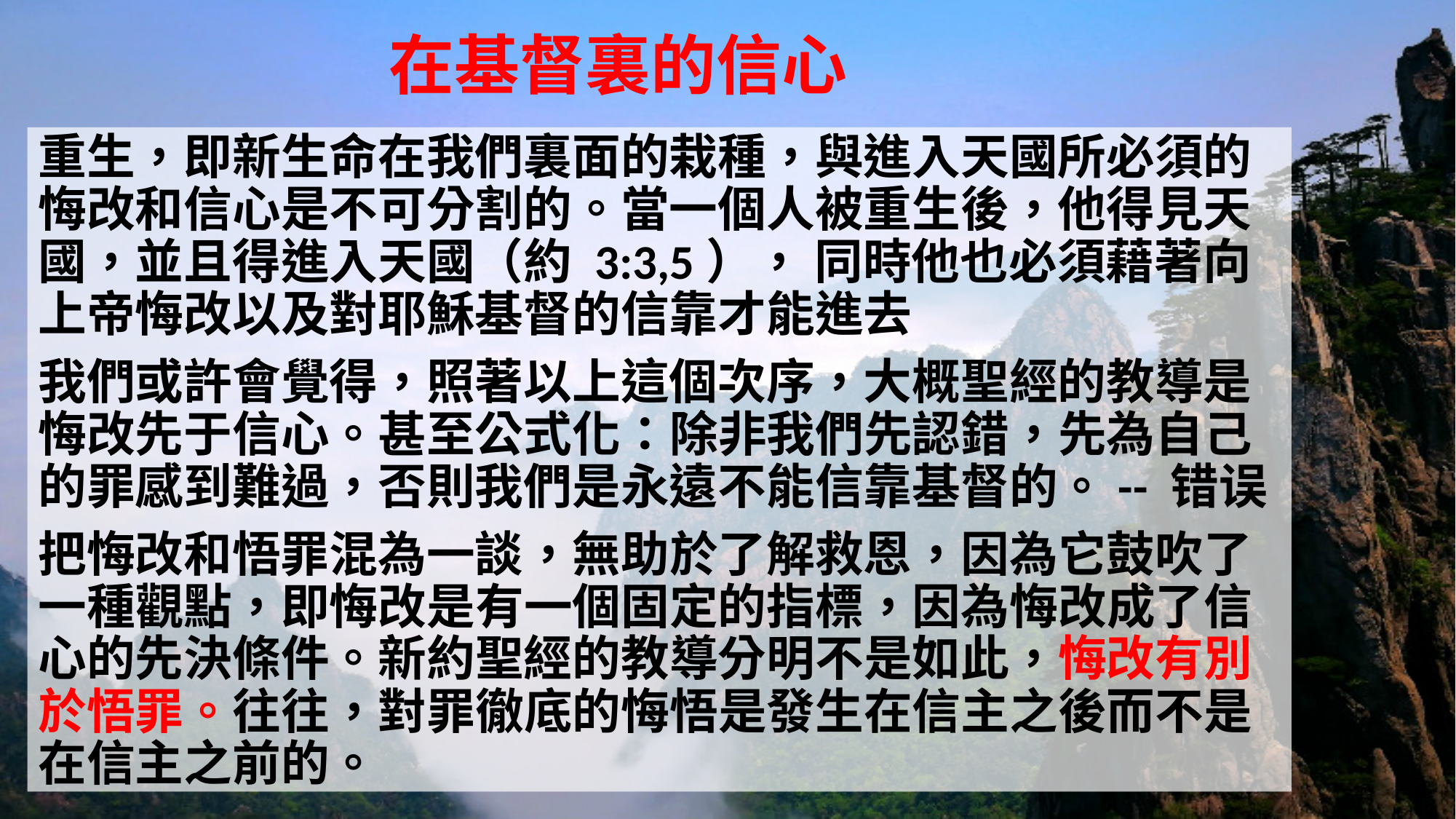

# 在基督裏的信心
重生，即新生命在我們裏面的栽種，與進入天國所必須的悔改和信心是不可分割的。當一個人被重生後，他得見天國，並且得進入天國（約 3:3,5）， 同時他也必須藉著向上帝悔改以及對耶穌基督的信靠才能進去
我們或許會覺得，照著以上這個次序，大概聖經的教導是悔改先于信心。甚至公式化：除非我們先認錯，先為自己的罪感到難過，否則我們是永遠不能信靠基督的。-- 错误
把悔改和悟罪混為一談，無助於了解救恩，因為它鼓吹了一種觀點，即悔改是有一個固定的指標，因為悔改成了信心的先決條件。新約聖經的教導分明不是如此，悔改有別於悟罪。往往，對罪徹底的悔悟是發生在信主之後而不是在信主之前的。